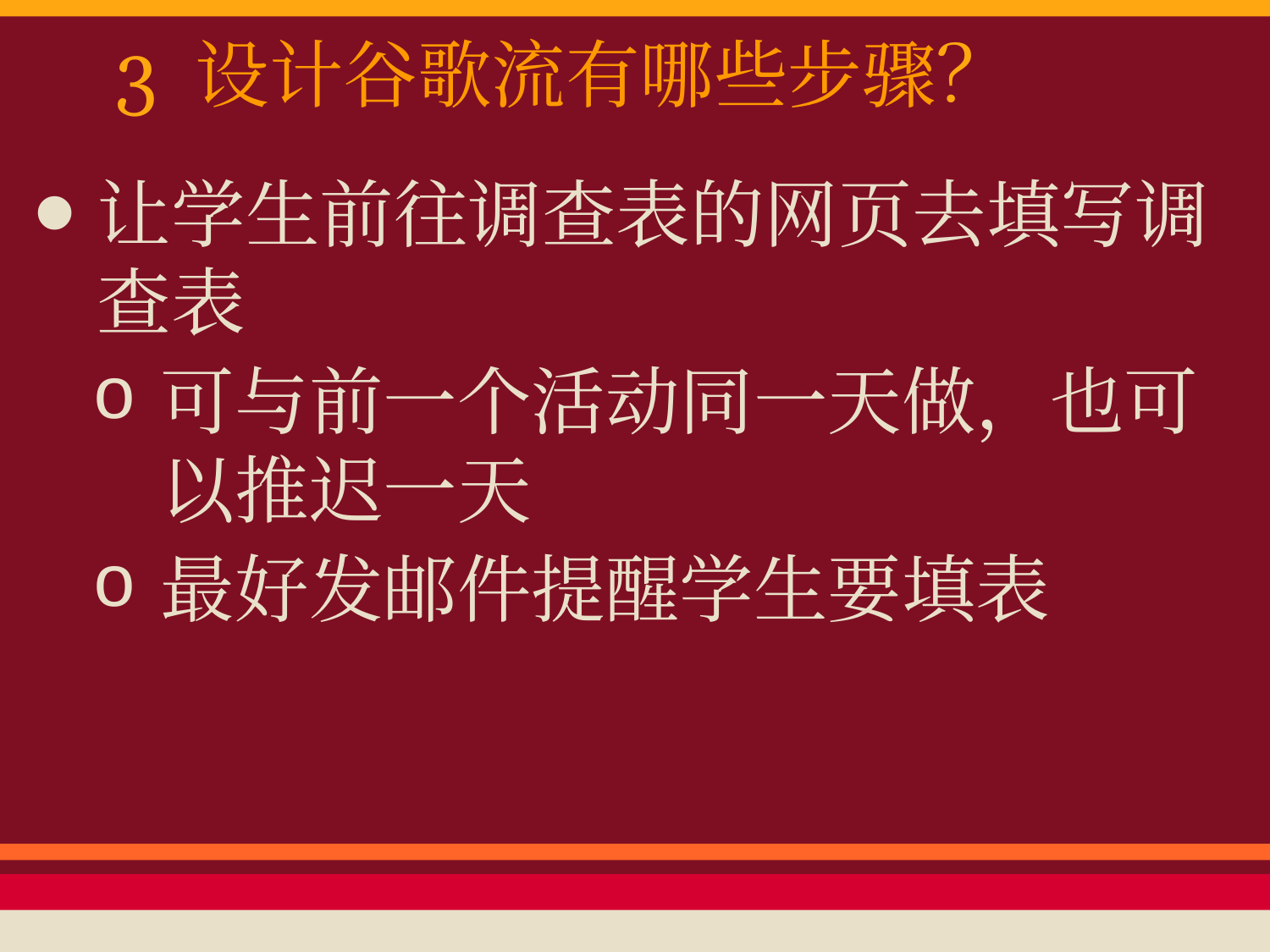

# 3 设计谷歌流有哪些步骤？

让学生前往调查表的网页去填写调查表
可与前一个活动同一天做，也可以推迟一天
最好发邮件提醒学生要填表